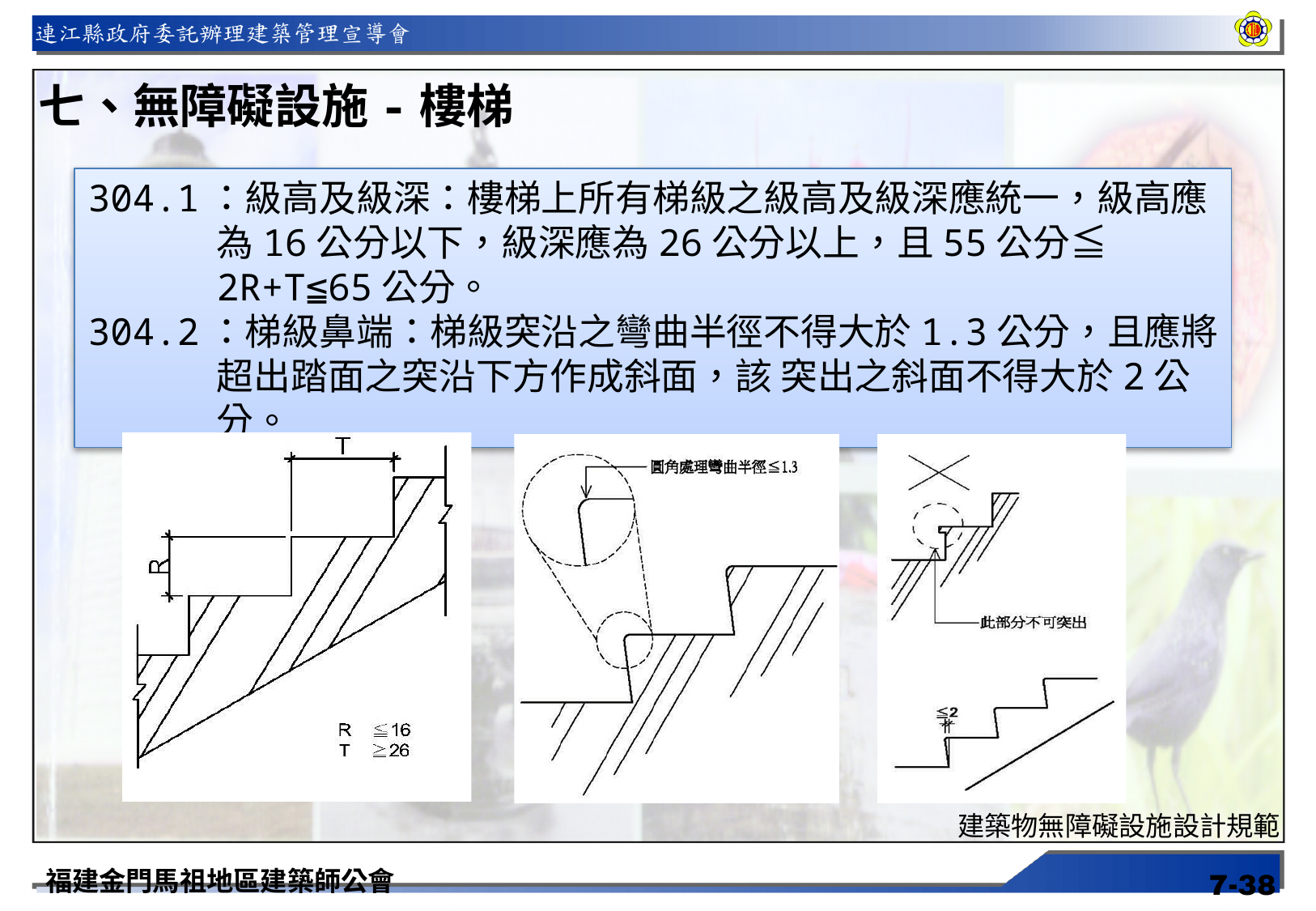

七、無障礙設施-樓梯
304.1：級高及級深：樓梯上所有梯級之級高及級深應統一，級高應 為16公分以下，級深應為26公分以上，且55公分≦ 2R+T≦65公分。
304.2：梯級鼻端：梯級突沿之彎曲半徑不得大於1.3公分，且應將超出踏面之突沿下方作成斜面，該 突出之斜面不得大於2公分。

建築物無障礙設施設計規範
福建金門馬祖地區建築師公會
7-38